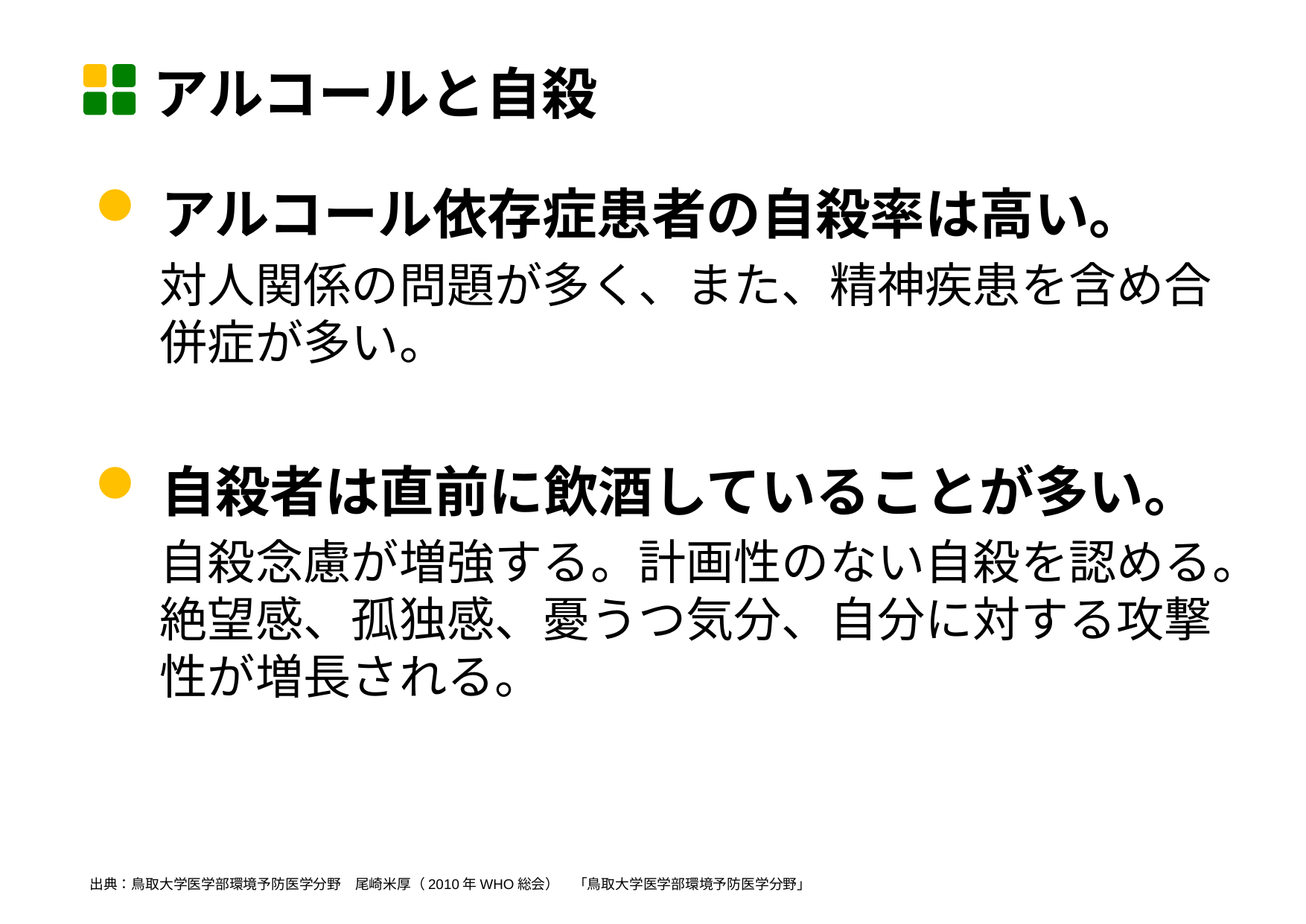

アルコールと自殺

アルコール依存症患者の自殺率は高い。
対人関係の問題が多く、また、精神疾患を含め合併症が多い。

自殺者は直前に飲酒していることが多い。
自殺念慮が増強する。計画性のない自殺を認める。絶望感、孤独感、憂うつ気分、自分に対する攻撃性が増長される。

出典：鳥取大学医学部環境予防医学分野　尾崎米厚（2010年WHO総会）　「鳥取大学医学部環境予防医学分野」